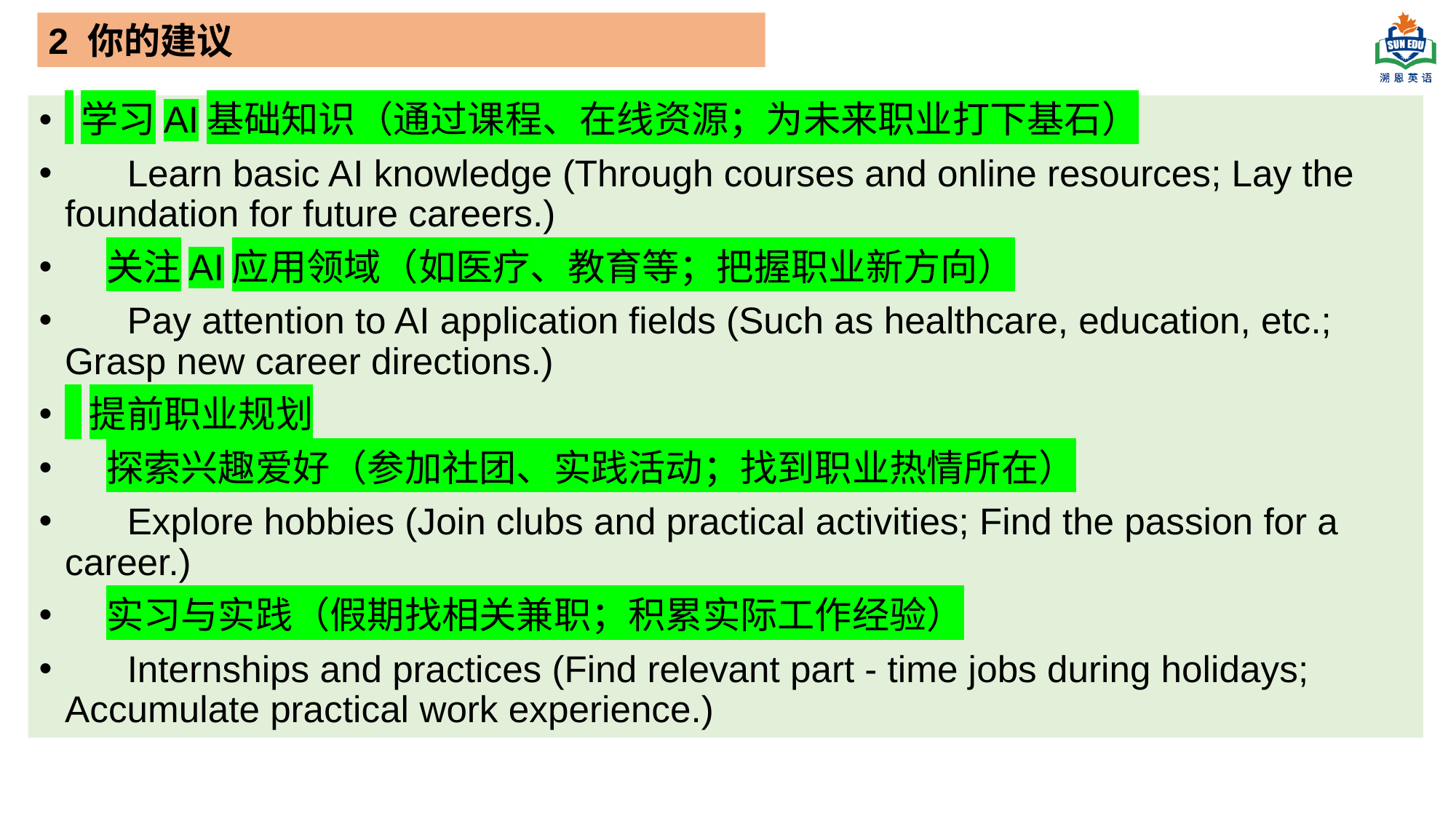

2 你的建议
 学习AI基础知识（通过课程、在线资源；为未来职业打下基石）
      Learn basic AI knowledge (Through courses and online resources; Lay the foundation for future careers.)
    关注AI应用领域（如医疗、教育等；把握职业新方向）
      Pay attention to AI application fields (Such as healthcare, education, etc.; Grasp new career directions.)
  提前职业规划
    探索兴趣爱好（参加社团、实践活动；找到职业热情所在）
      Explore hobbies (Join clubs and practical activities; Find the passion for a career.)
    实习与实践（假期找相关兼职；积累实际工作经验）
      Internships and practices (Find relevant part - time jobs during holidays; Accumulate practical work experience.)